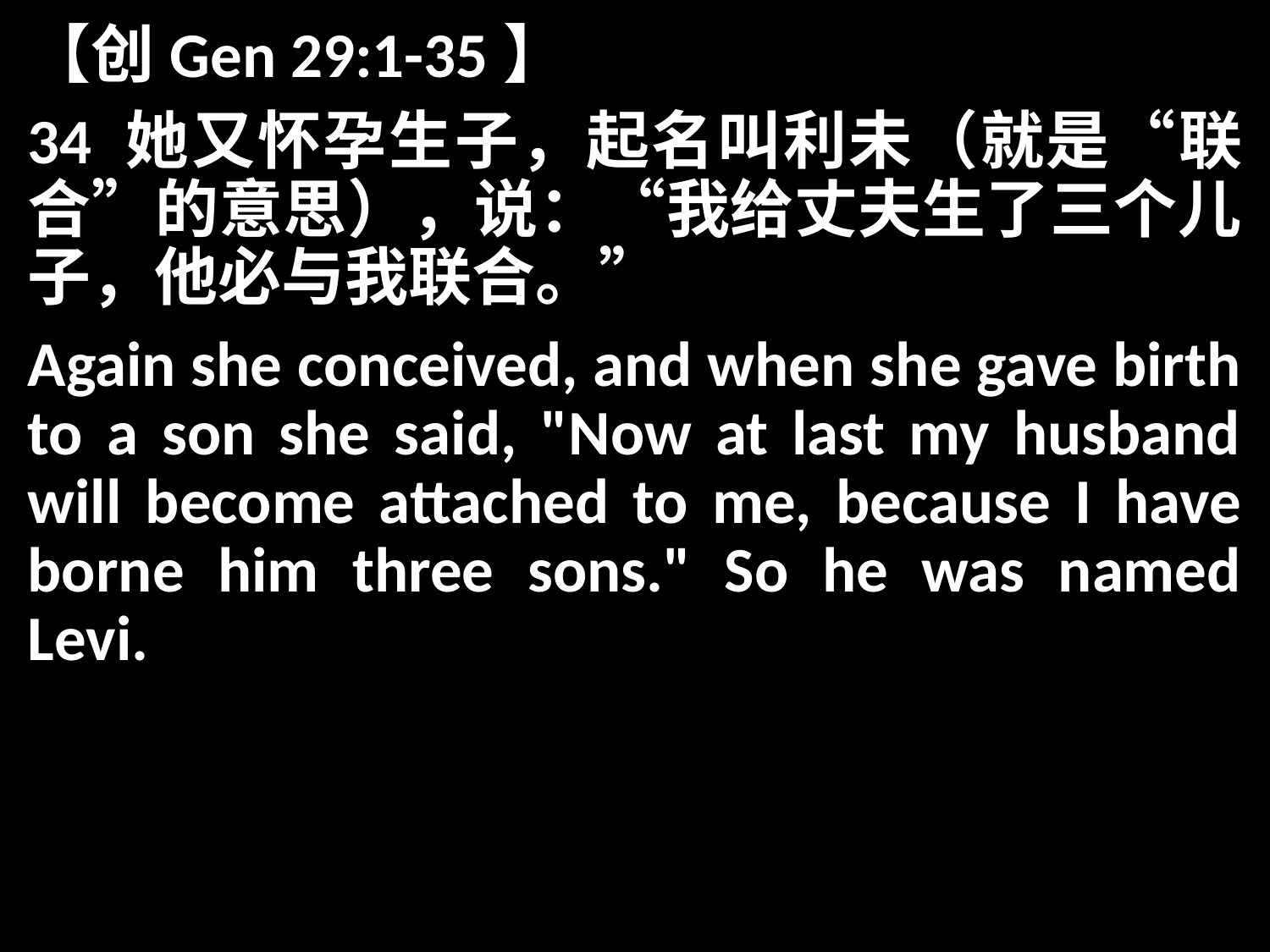

【创Gen 29:1-35】
34 她又怀孕生子，起名叫利未（就是“联合”的意思），说：“我给丈夫生了三个儿子，他必与我联合。”
Again she conceived, and when she gave birth to a son she said, "Now at last my husband will become attached to me, because I have borne him three sons." So he was named Levi.